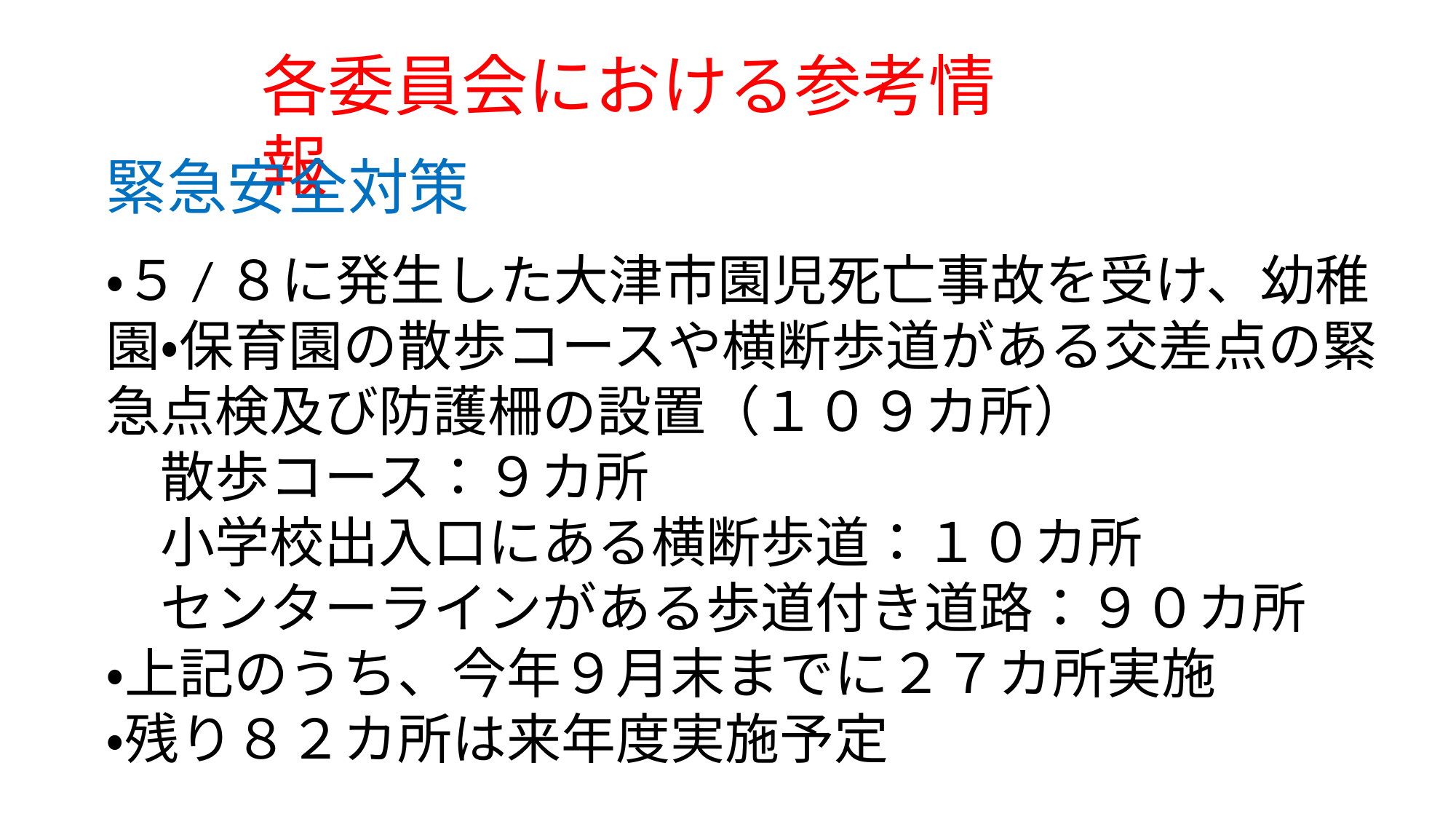

各委員会における参考情報
緊急安全対策
・５/８に発生した大津市園児死亡事故を受け、幼稚園・保育園の散歩コースや横断歩道がある交差点の緊急点検及び防護柵の設置（１０９カ所）
　散歩コース：９カ所
　小学校出入口にある横断歩道：１０カ所
　センターラインがある歩道付き道路：９０カ所
・上記のうち、今年９月末までに２７カ所実施
・残り８２カ所は来年度実施予定